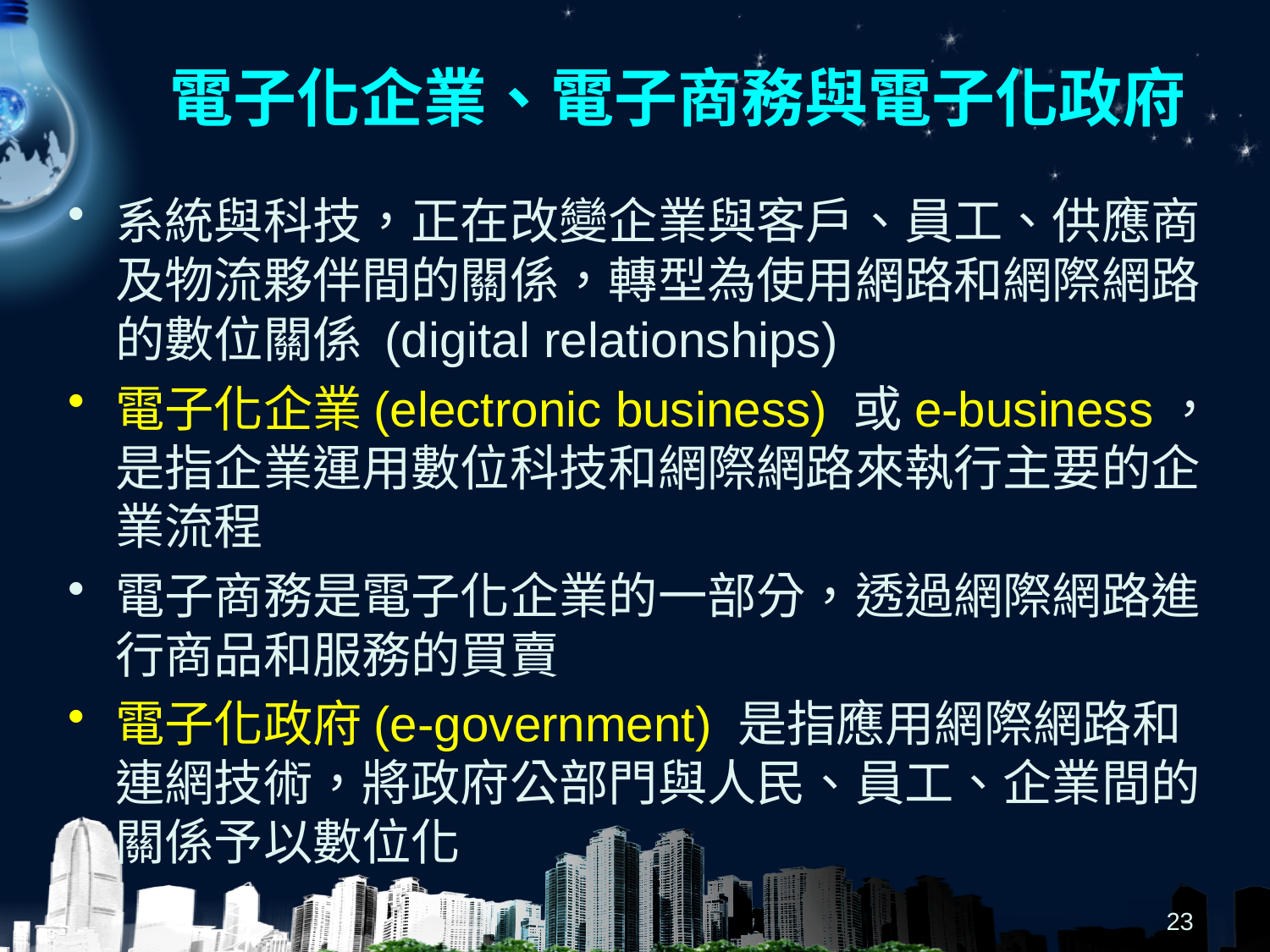

# 電子化企業、電子商務與電子化政府
系統與科技，正在改變企業與客戶、員工、供應商及物流夥伴間的關係，轉型為使用網路和網際網路的數位關係 (digital relationships)
電子化企業(electronic business) 或e-business，是指企業運用數位科技和網際網路來執行主要的企業流程
電子商務是電子化企業的一部分，透過網際網路進行商品和服務的買賣
電子化政府(e-government) 是指應用網際網路和連網技術，將政府公部門與人民、員工、企業間的關係予以數位化
23